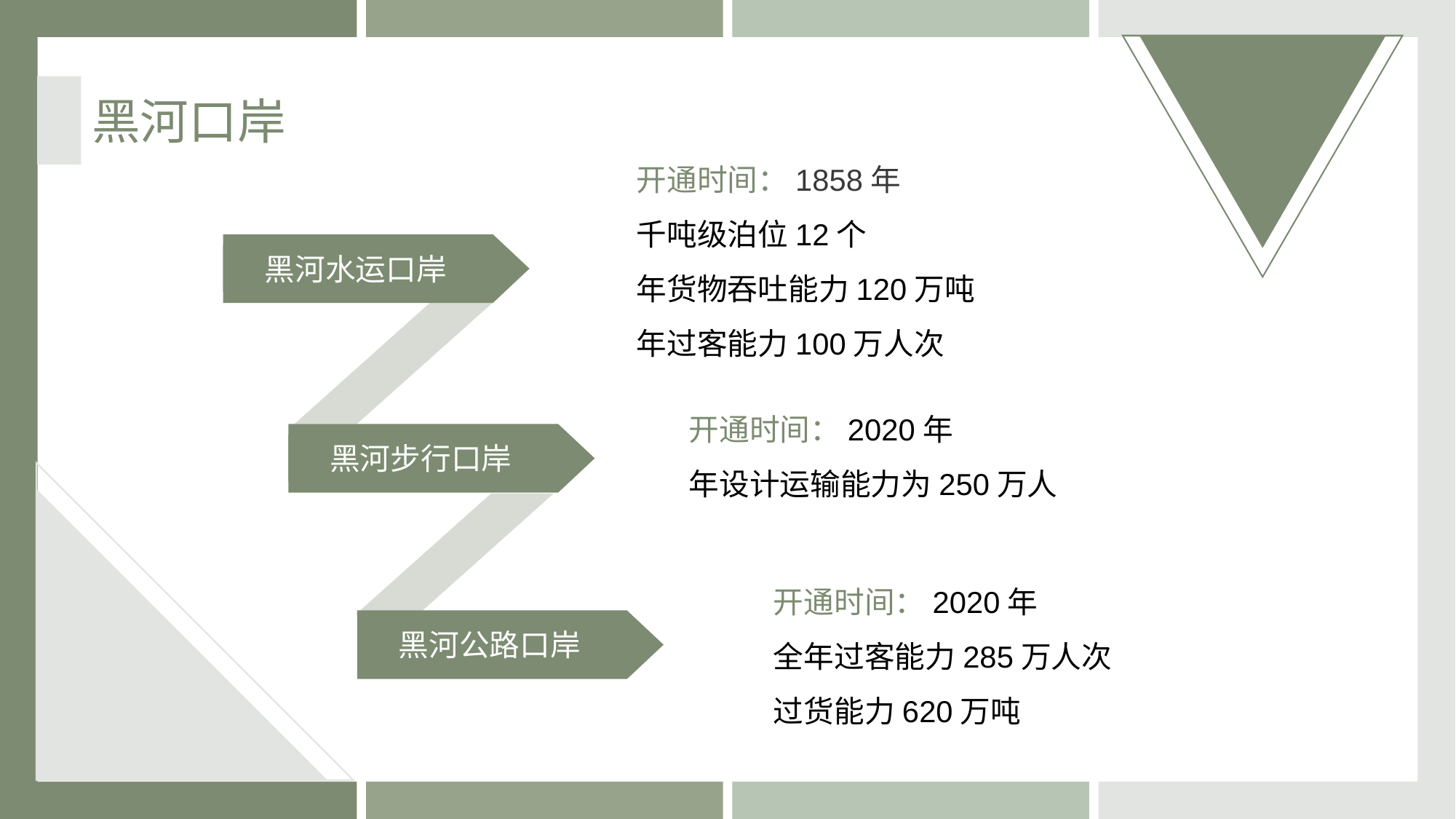

黑河口岸
开通时间：1858年
千吨级泊位12个
年货物吞吐能力120万吨
年过客能力100万人次

黑河水运口岸

开通时间：2020年
年设计运输能力为250万人

黑河步行口岸

开通时间：2020年
全年过客能力285万人次
过货能力620万吨

黑河公路口岸